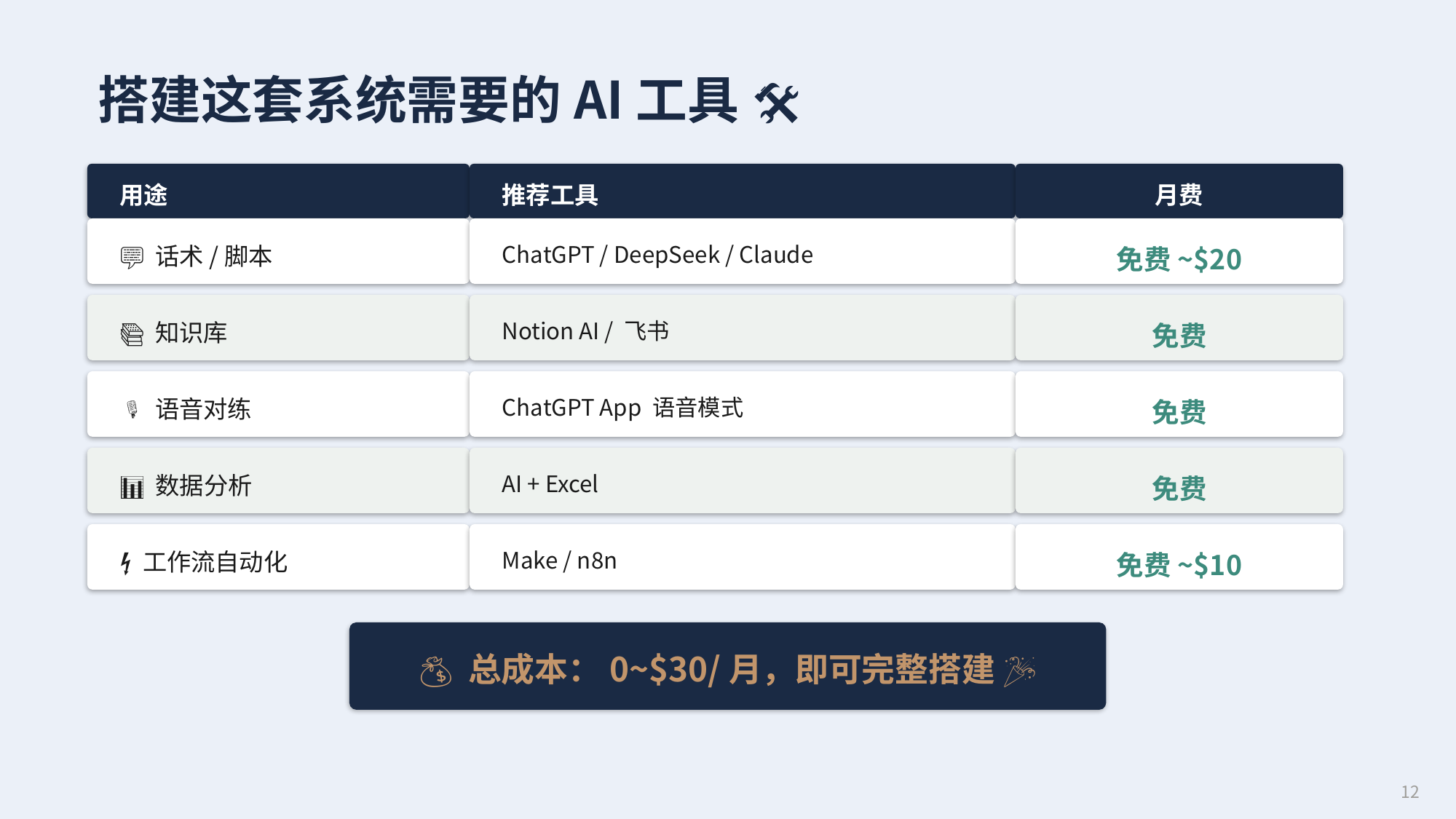

搭建这套系统需要的AI工具 🛠️

用途
推荐工具
月费

💬 话术/脚本
ChatGPT / DeepSeek / Claude
免费~$20

📚 知识库
Notion AI / 飞书
免费

🎙️ 语音对练
ChatGPT App 语音模式
免费

📊 数据分析
AI + Excel
免费

⚡ 工作流自动化
Make / n8n
免费~$10

💰 总成本：0~$30/月，即可完整搭建 🎉
12